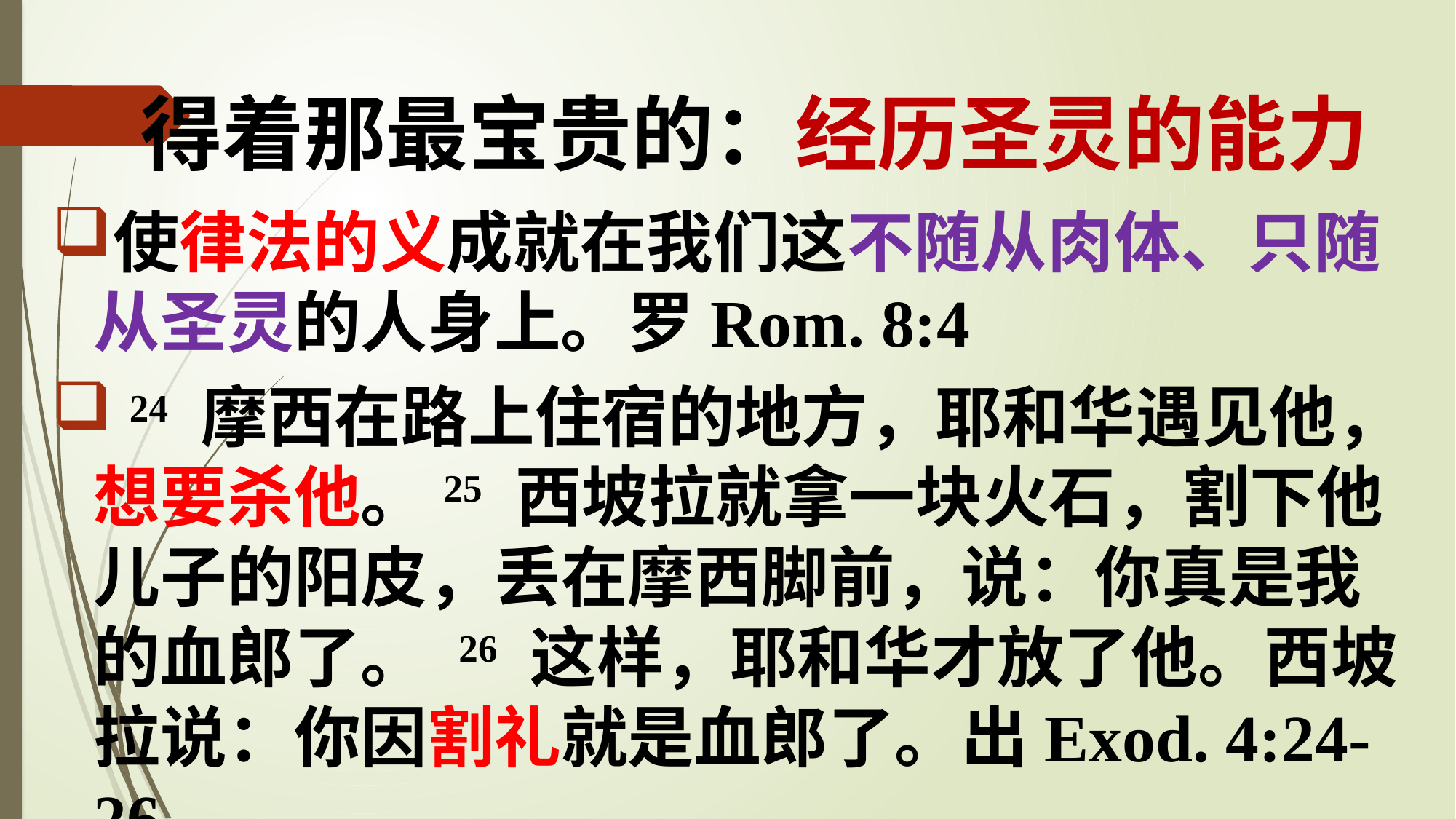

# 得着那最宝贵的：经历圣灵的能力
使律法的义成就在我们这不随从肉体、只随从圣灵的人身上。罗Rom. 8:4
 24 摩西在路上住宿的地方，耶和华遇见他，想要杀他。25 西坡拉就拿一块火石，割下他儿子的阳皮，丢在摩西脚前，说：你真是我的血郎了。 26 这样，耶和华才放了他。西坡拉说：你因割礼就是血郎了。出Exod. 4:24-26